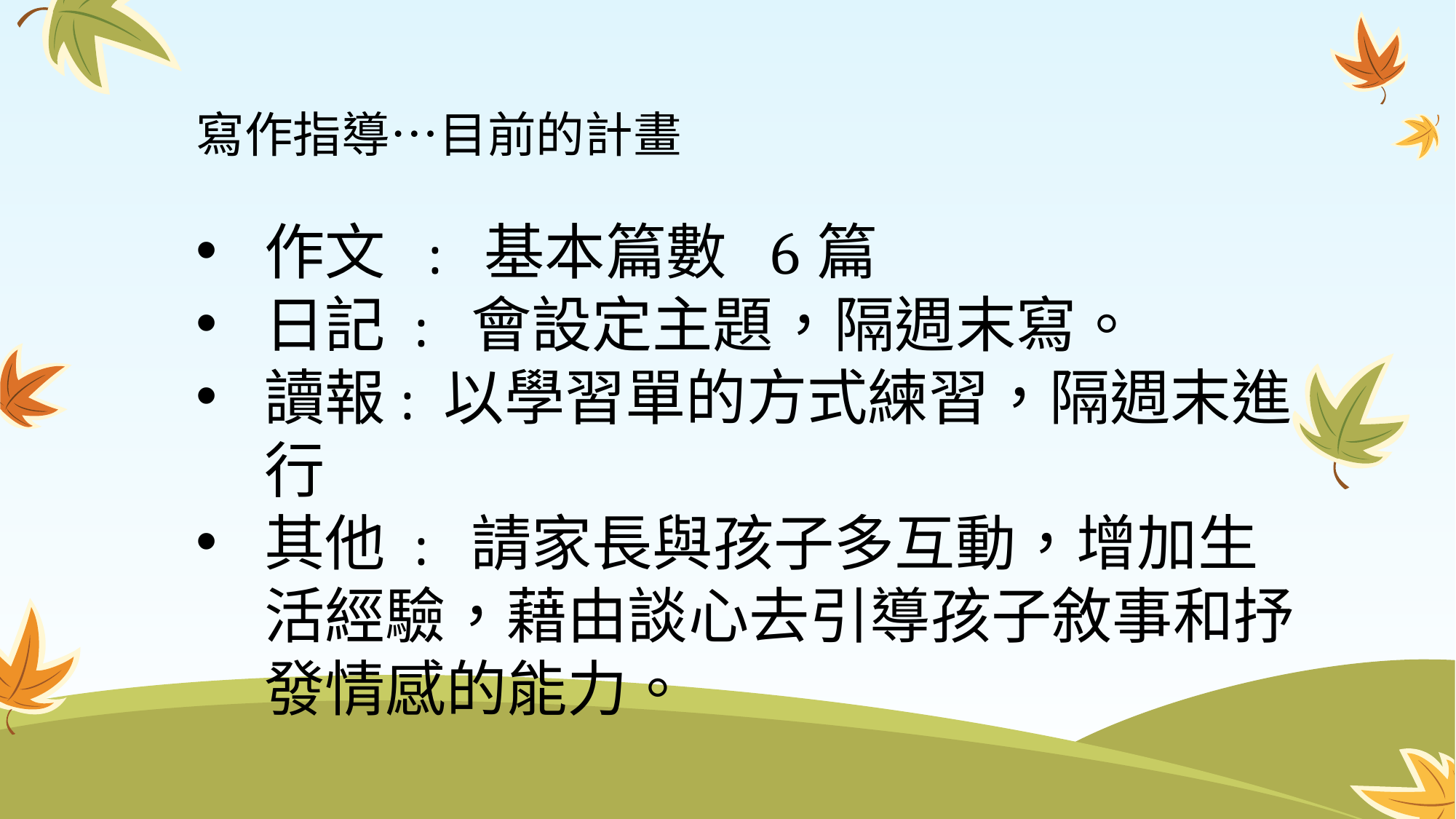

寫作指導…目前的計畫
作文  :  基本篇數  6篇
日記 :  會設定主題，隔週末寫。
讀報: 以學習單的方式練習，隔週末進行
其他 :  請家長與孩子多互動，增加生活經驗，藉由談心去引導孩子敘事和抒發情感的能力。